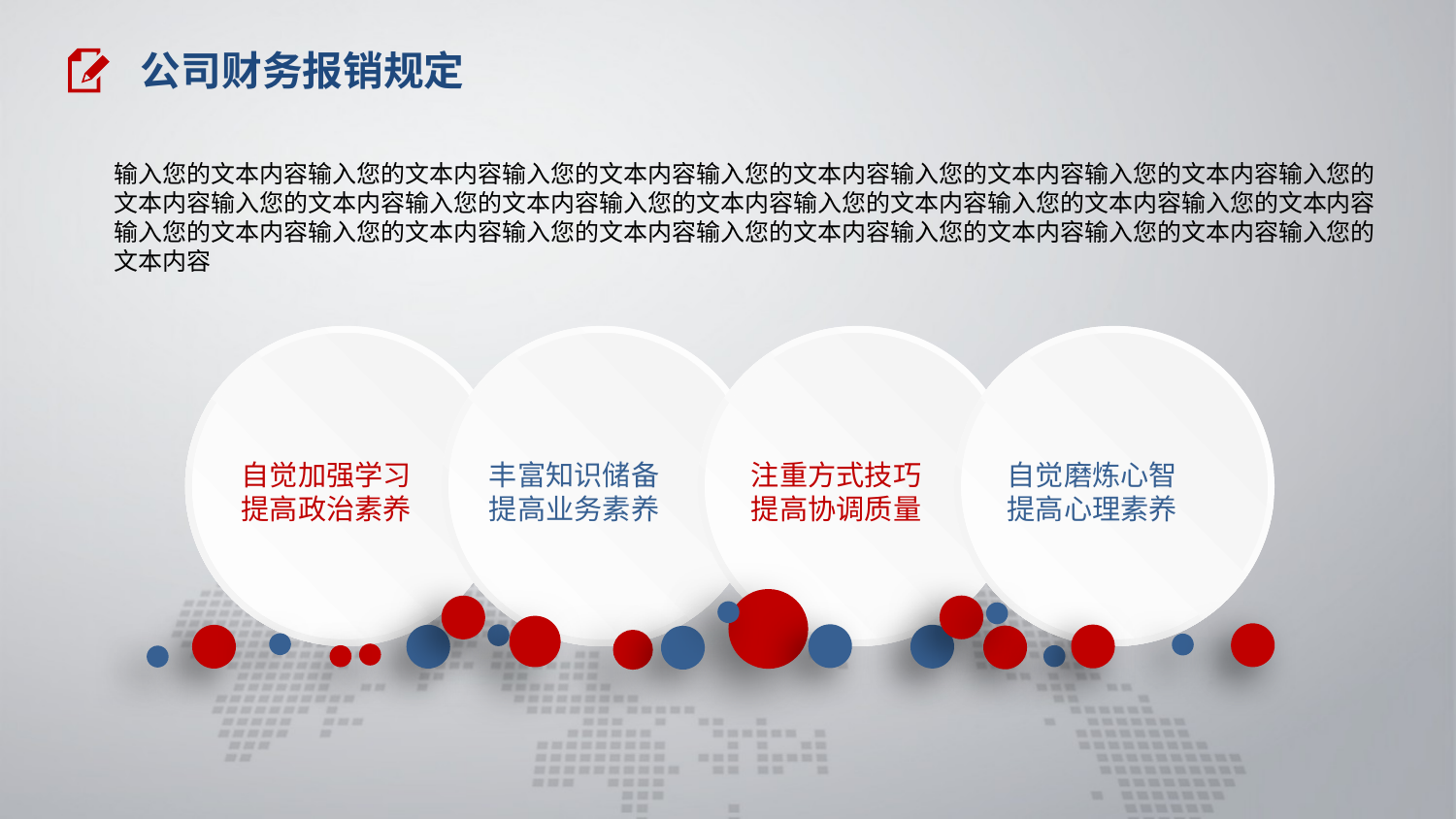

公司财务报销规定

输入您的文本内容输入您的文本内容输入您的文本内容输入您的文本内容输入您的文本内容输入您的文本内容输入您的文本内容输入您的文本内容输入您的文本内容输入您的文本内容输入您的文本内容输入您的文本内容输入您的文本内容输入您的文本内容输入您的文本内容输入您的文本内容输入您的文本内容输入您的文本内容输入您的文本内容输入您的文本内容

自觉加强学习
提高政治素养
丰富知识储备
提高业务素养
注重方式技巧
提高协调质量
自觉磨炼心智
提高心理素养

延时符